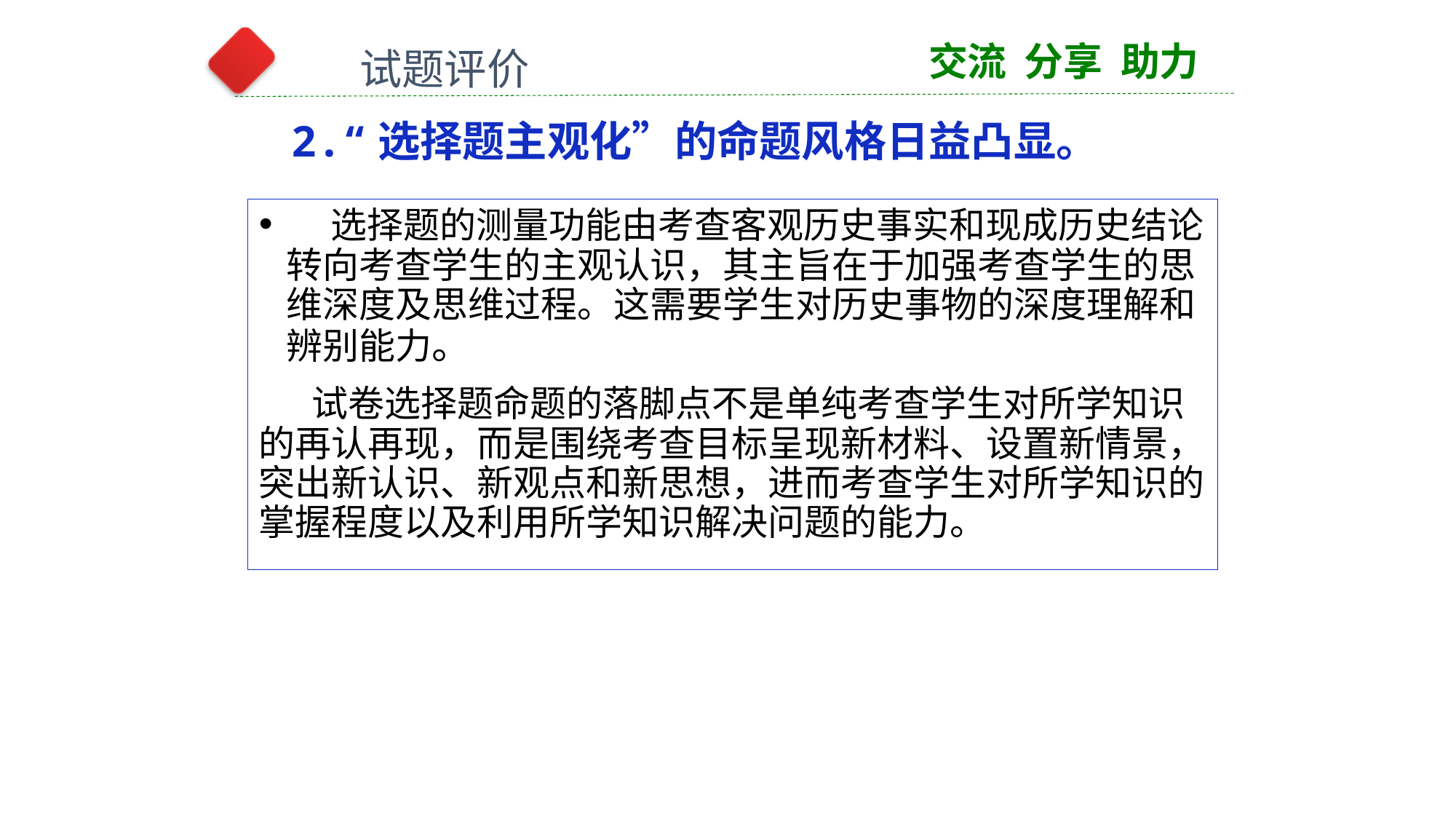

交流  分享  助力

试题评价
2.“选择题主观化”的命题风格日益凸显。
    选择题的测量功能由考查客观历史事实和现成历史结论转向考查学生的主观认识，其主旨在于加强考查学生的思维深度及思维过程。这需要学生对历史事物的深度理解和辨别能力。
     试卷选择题命题的落脚点不是单纯考查学生对所学知识的再认再现，而是围绕考查目标呈现新材料、设置新情景，突出新认识、新观点和新思想，进而考查学生对所学知识的掌握程度以及利用所学知识解决问题的能力。